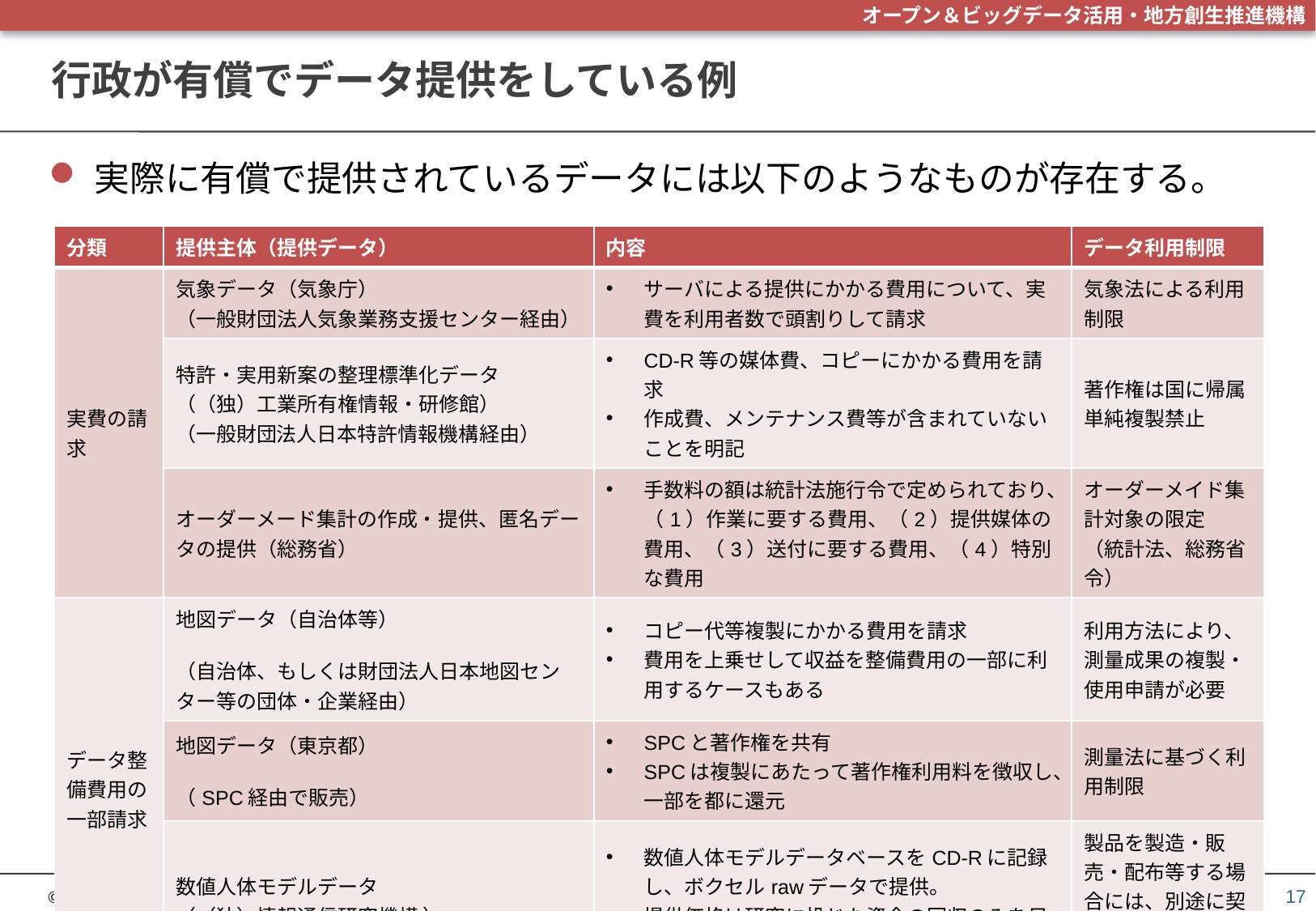

# 行政が有償でデータ提供をしている例
実際に有償で提供されているデータには以下のようなものが存在する。

| 分類 | 提供主体（提供データ） | 内容 | データ利用制限 |
| --- | --- | --- | --- |
| 実費の請求 | 気象データ（気象庁） （一般財団法人気象業務支援センター経由） | サーバによる提供にかかる費用について、実費を利用者数で頭割りして請求 | 気象法による利用制限 |
|  | 特許・実用新案の整理標準化データ　（（独）工業所有権情報・研修館） （一般財団法人日本特許情報機構経由） | CD-R等の媒体費、コピーにかかる費用を請求 作成費、メンテナンス費等が含まれていないことを明記 | 著作権は国に帰属 単純複製禁止 |
|  | オーダーメード集計の作成・提供、匿名データの提供（総務省） | 手数料の額は統計法施行令で定められており、（1）作業に要する費用、（2）提供媒体の費用、（3）送付に要する費用、（4）特別な費用 | オーダーメイド集計対象の限定 （統計法、総務省令） |
| データ整備費用の一部請求 | 地図データ（自治体等） （自治体、もしくは財団法人日本地図センター等の団体・企業経由） | コピー代等複製にかかる費用を請求 費用を上乗せして収益を整備費用の一部に利用するケースもある | 利用方法により、測量成果の複製・使用申請が必要 |
|  | 地図データ（東京都） （SPC経由で販売） | SPCと著作権を共有 SPCは複製にあたって著作権利用料を徴収し、一部を都に還元 | 測量法に基づく利用制限 |
|  | 数値人体モデルデータ （（独）情報通信研究機構 ） | 数値人体モデルデータベースをCD-Rに記録し、ボクセルrawデータで提供。 提供価格は研究に投じた資金の回収のみを目的として設定 | 製品を製造・販売・配布等する場合には、別途に契約（個別利用契約）が必要 |
17